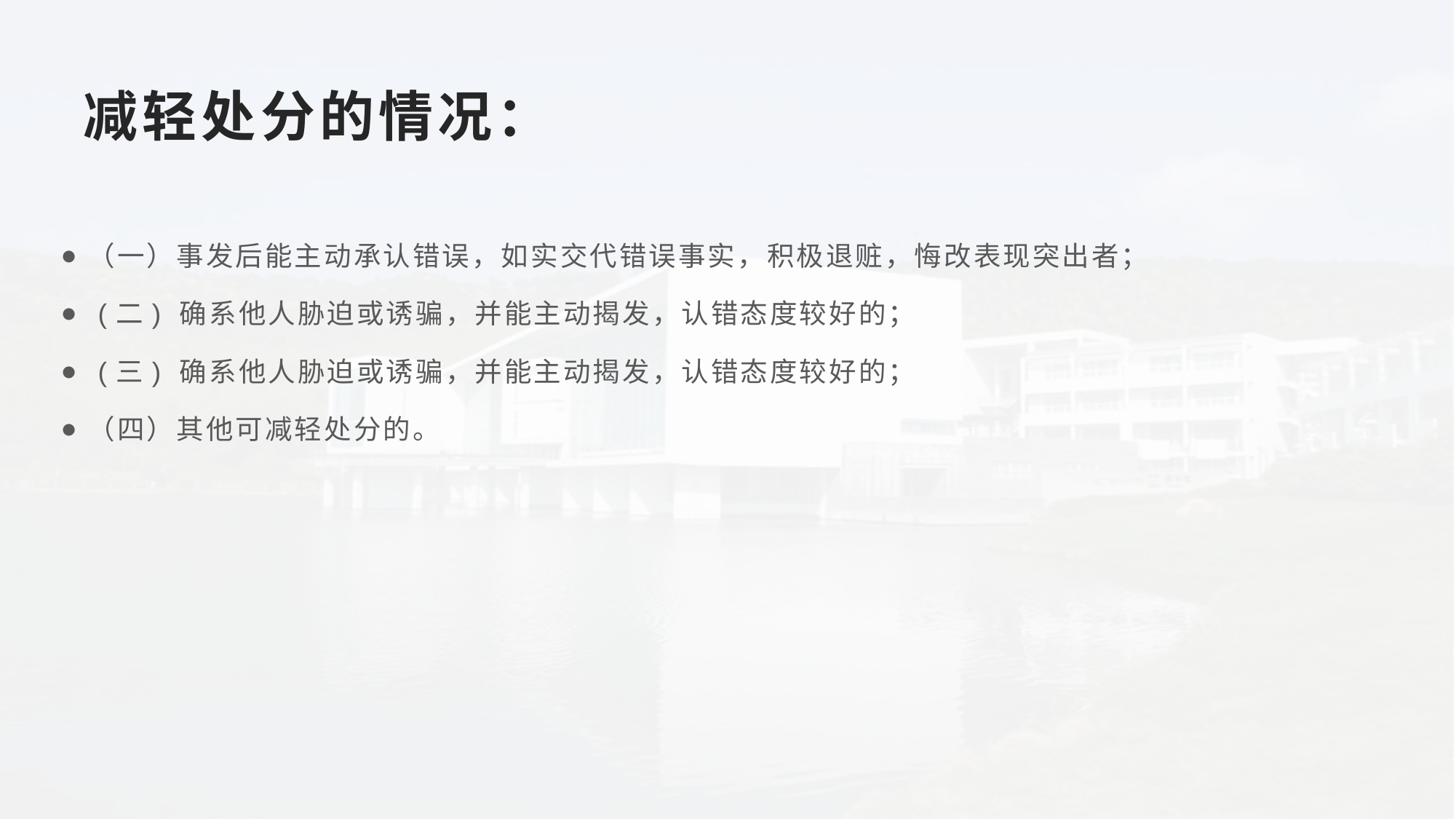

# 减轻处分的情况：
（一）事发后能主动承认错误，如实交代错误事实，积极退赃，悔改表现突出者；
 (二) 确系他人胁迫或诱骗，并能主动揭发，认错态度较好的；
 (三) 确系他人胁迫或诱骗，并能主动揭发，认错态度较好的；
（四）其他可减轻处分的。